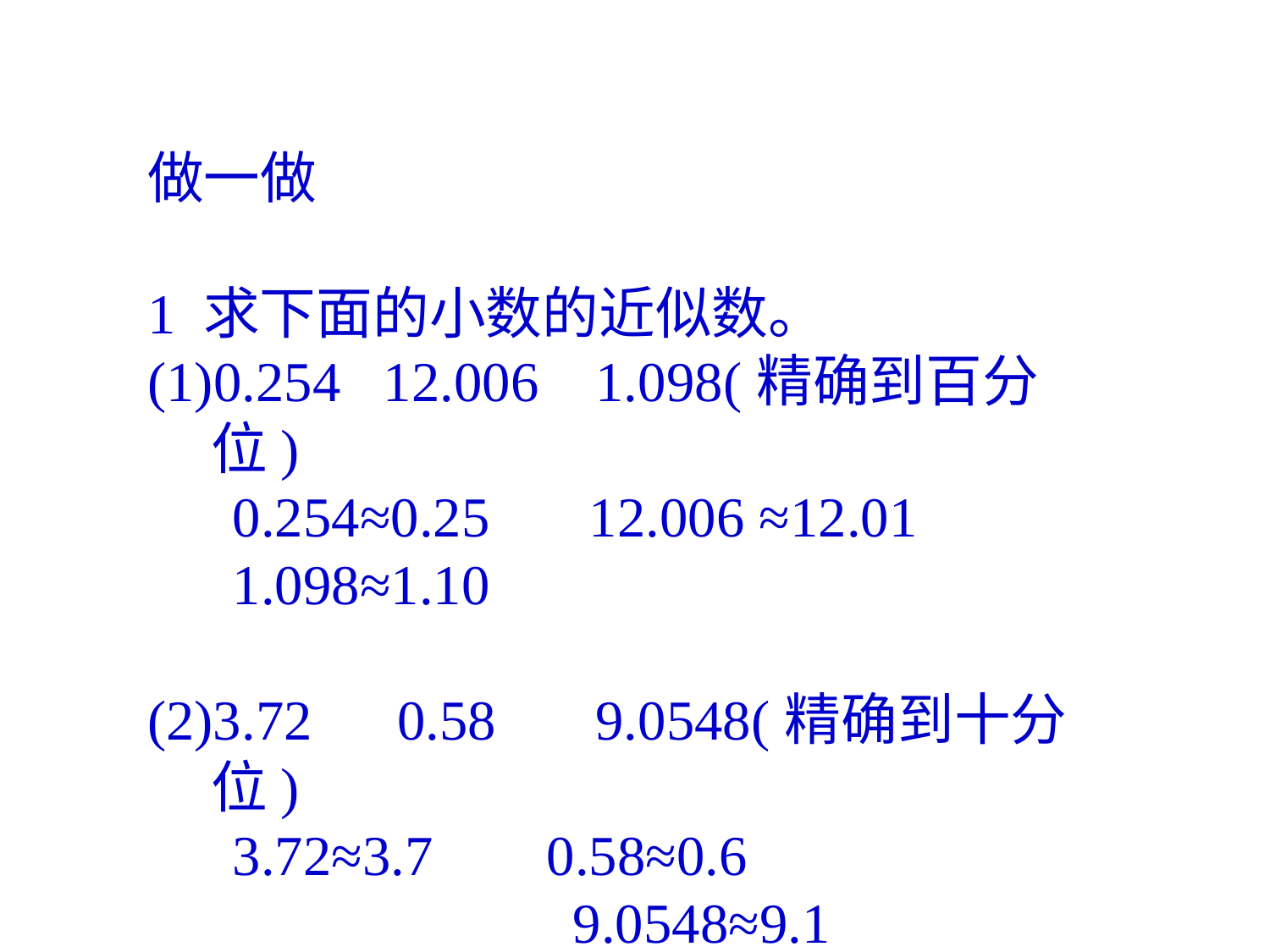

做一做

1 求下面的小数的近似数。
0.254   12.006    1.098(精确到百分位)
      0.254≈0.25       12.006 ≈12.01
      1.098≈1.10

(2)3.72      0.58       9.0548(精确到十分位)
      3.72≈3.7        0.58≈0.6
                              9.0548≈9.1